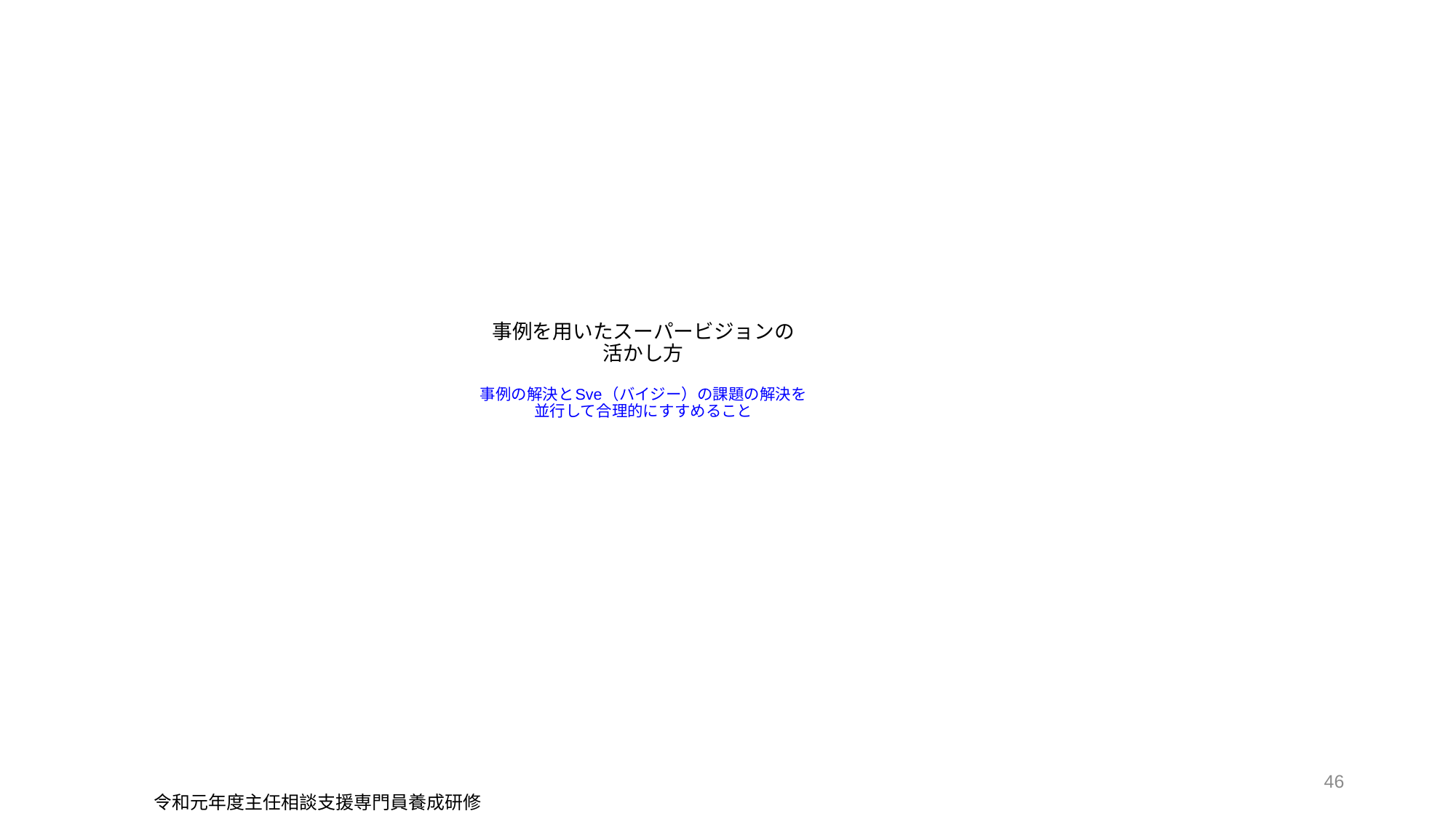

事例を用いたスーパービジョンの
活かし方
事例の解決とSve（バイジー）の課題の解決を
並行して合理的にすすめること
46
令和元年度主任相談支援専門員養成研修